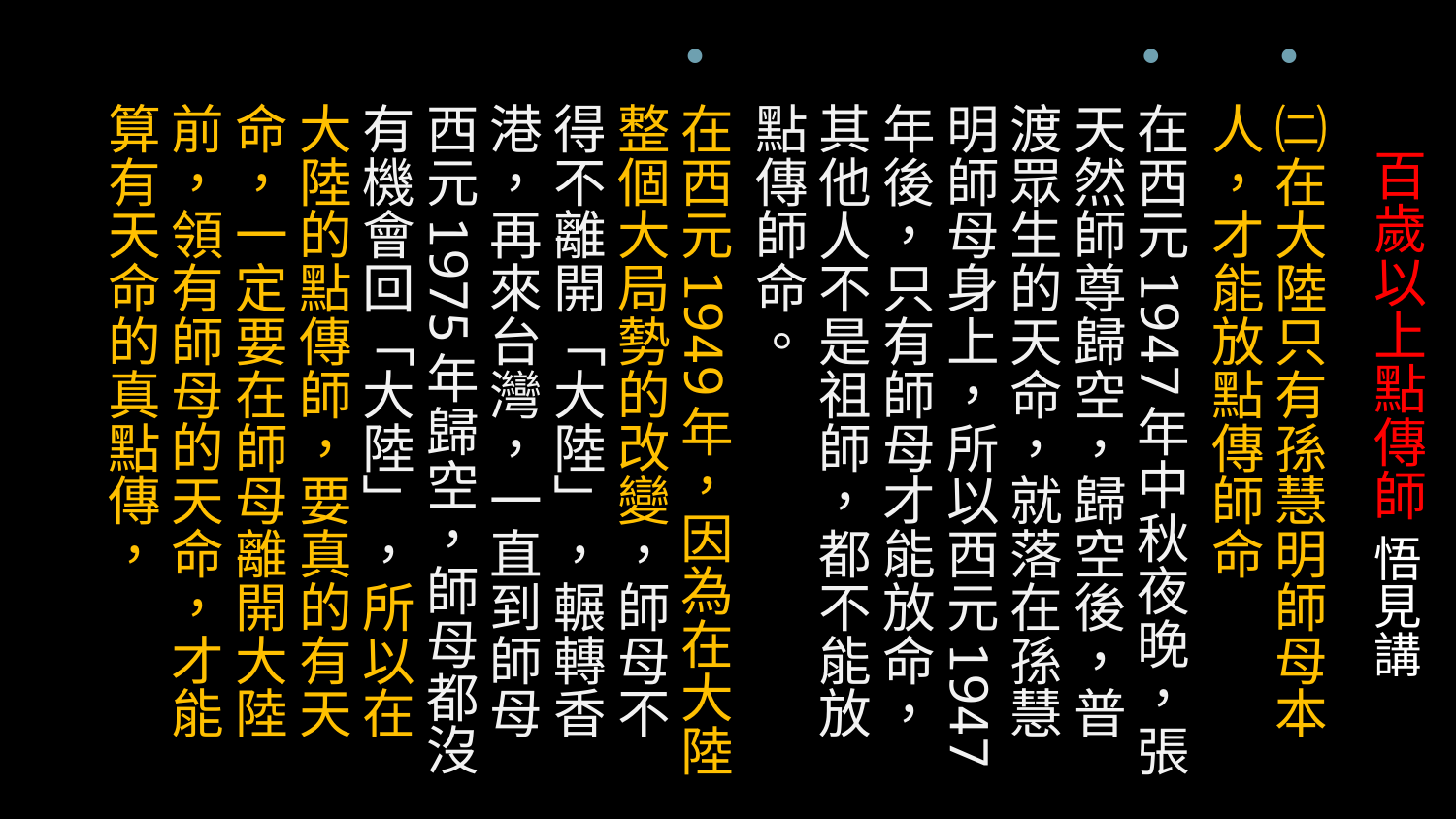

㈡在大陸只有孫慧明師母本人，才能放點傳師命
在西元1947年中秋夜晚，張天然師尊歸空，歸空後，普渡眾生的天命，就落在孫慧明師母身上，所以西元1947年後，只有師母才能放命，其他人不是祖師，都不能放點傳師命。
在西元1949年，因為在大陸整個大局勢的改變，師母不得不離開「大陸」，輾轉香港，再來台灣，一直到師母西元1975年歸空，師母都沒有機會回「大陸」，所以在大陸的點傳師，要真的有天命，一定要在師母離開大陸前，領有師母的天命，才能算有天命的真點傳，

# 百歲以上點傳師 悟見講